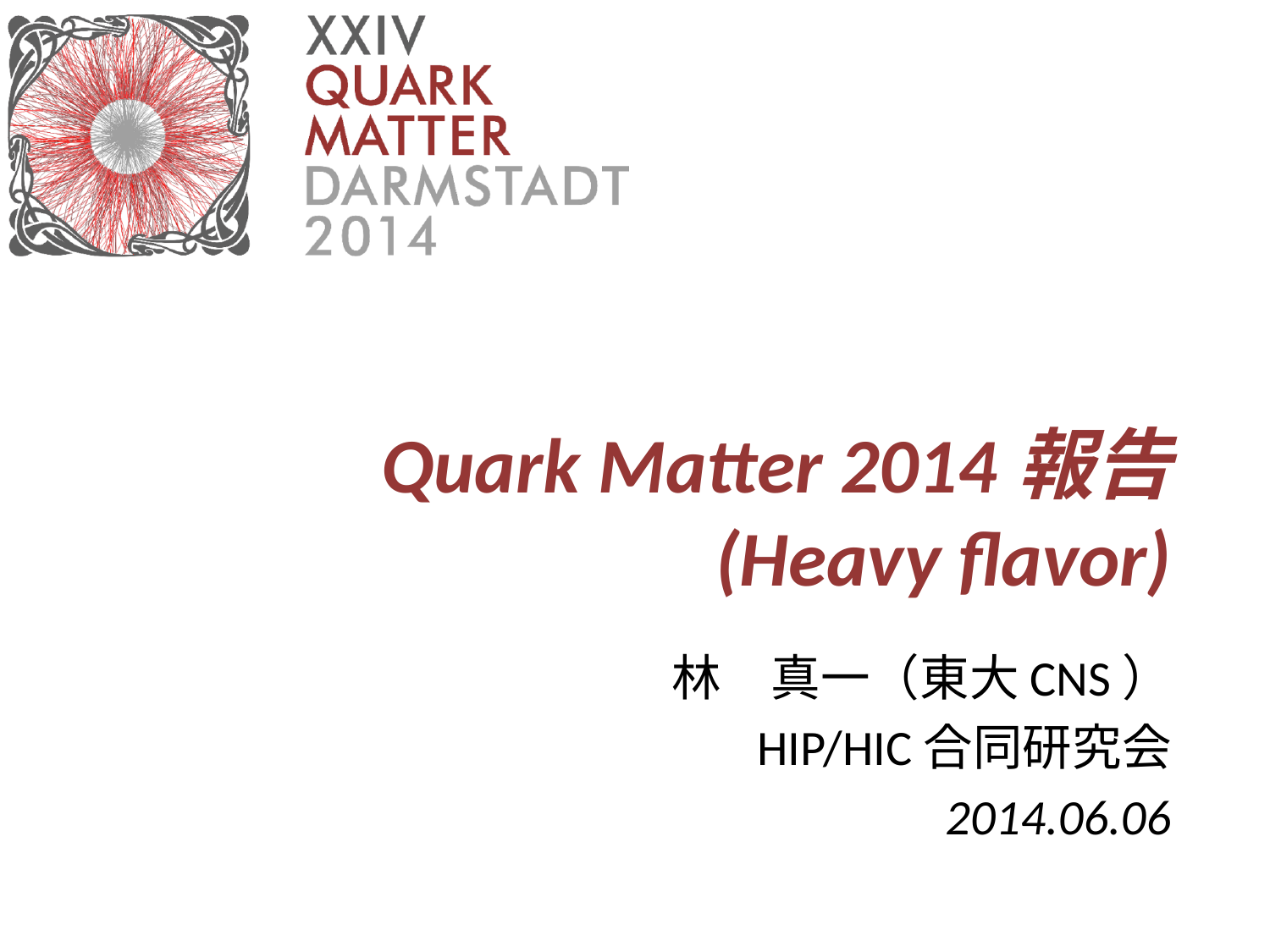

# Quark Matter 2014報告 (Heavy flavor)
林　真一（東大CNS）
HIP/HIC合同研究会
 2014.06.06